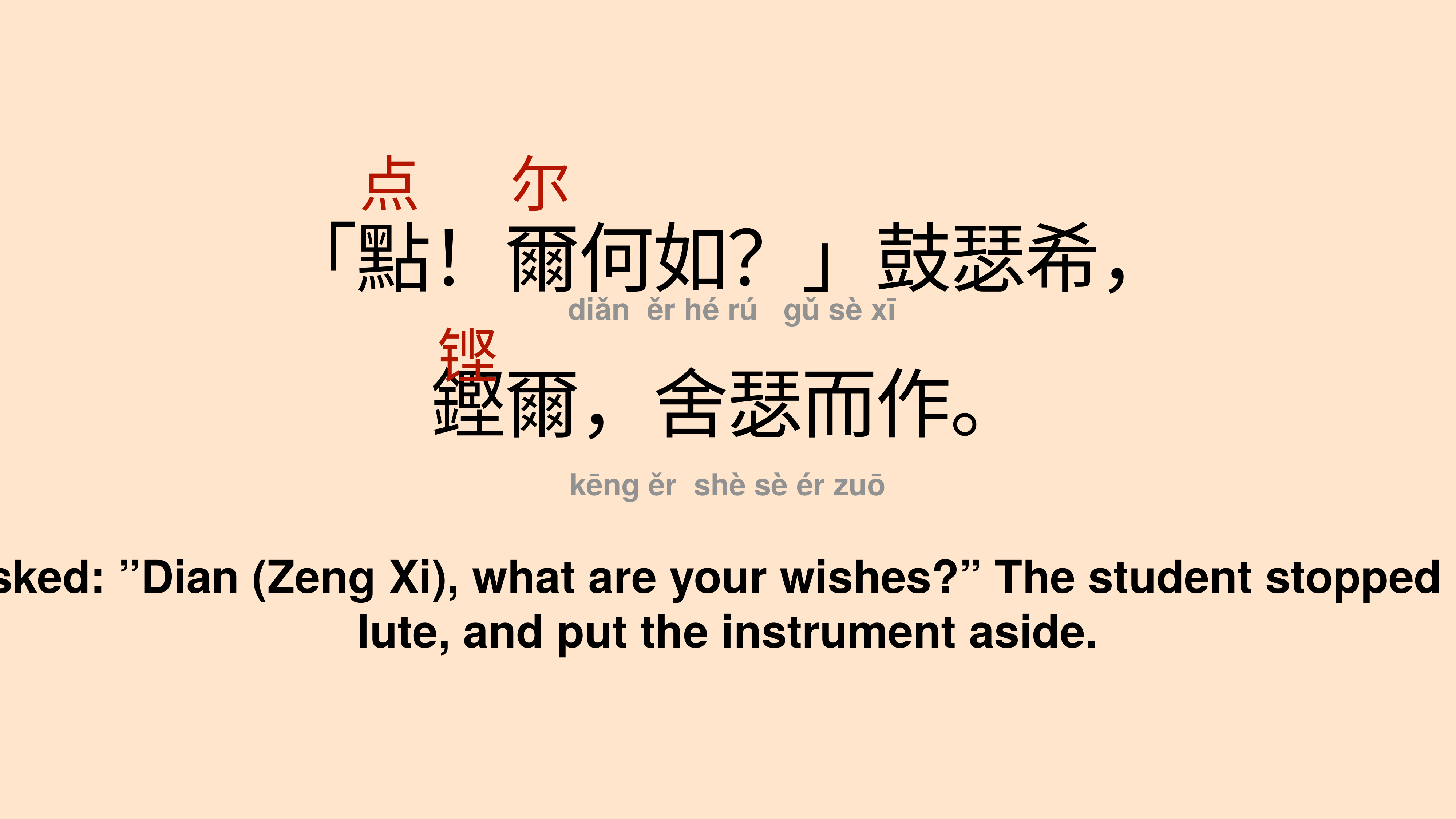

点
尔
「點！爾何如？」鼓瑟希，
鏗爾，舍瑟而作。
 diǎn  ěr hé rú   gǔ sè xī
铿
kēng ěr  shè sè ér zuō
Master then asked: ”Dian (Zeng Xi), what are your wishes?” The student stopped playing on his lute, and put the instrument aside.